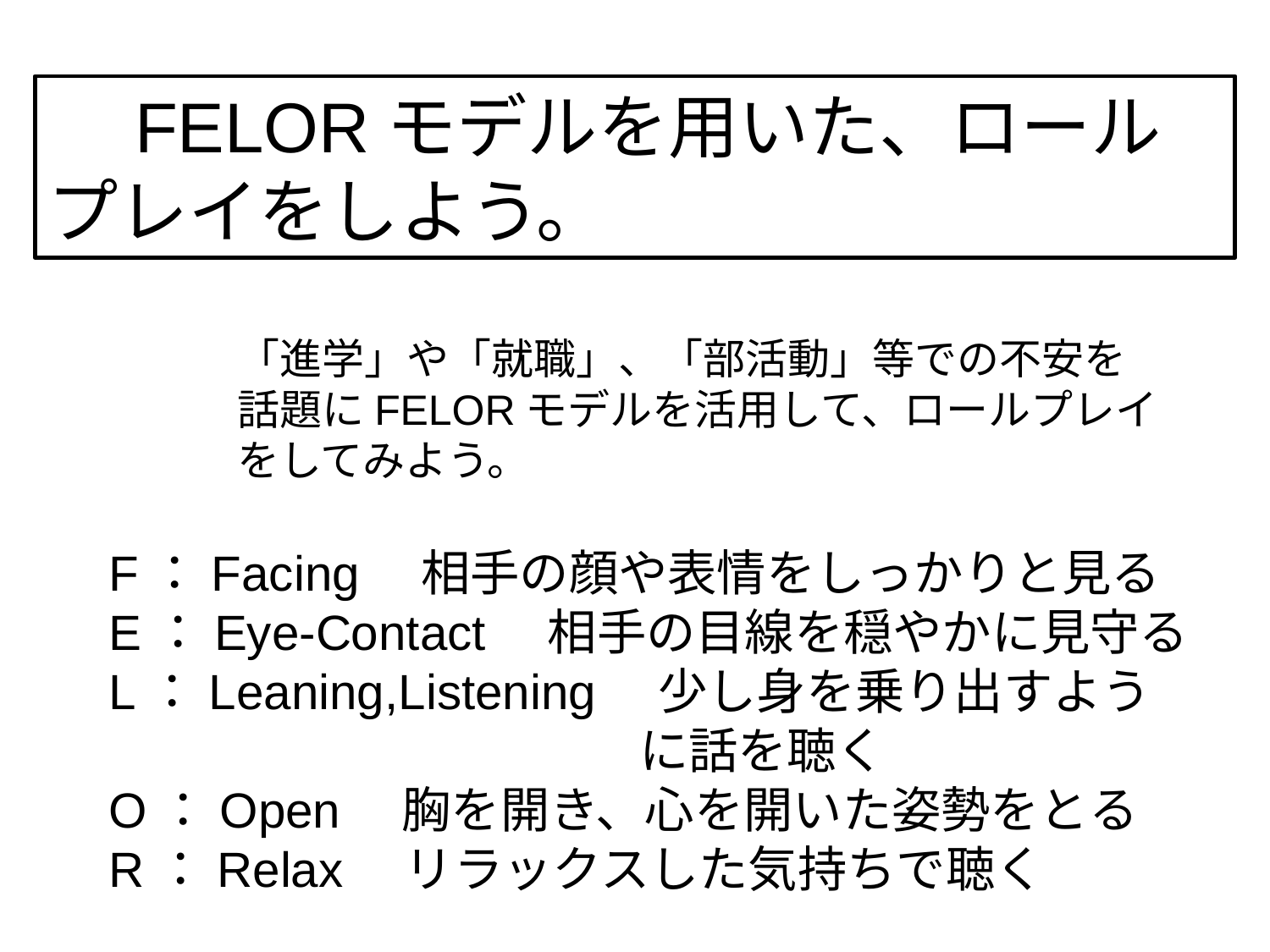

FELORモデルを用いた、ロールプレイをしよう。
「進学」や「就職」、「部活動」等での不安を話題にFELORモデルを活用して、ロールプレイをしてみよう。
　F：Facing　相手の顔や表情をしっかりと見る
　E：Eye-Contact　相手の目線を穏やかに見守る
　L：Leaning,Listening　少し身を乗り出すよう
　　　　　　　　　　　　に話を聴く
　O：Open　胸を開き、心を開いた姿勢をとる
　R：Relax　リラックスした気持ちで聴く